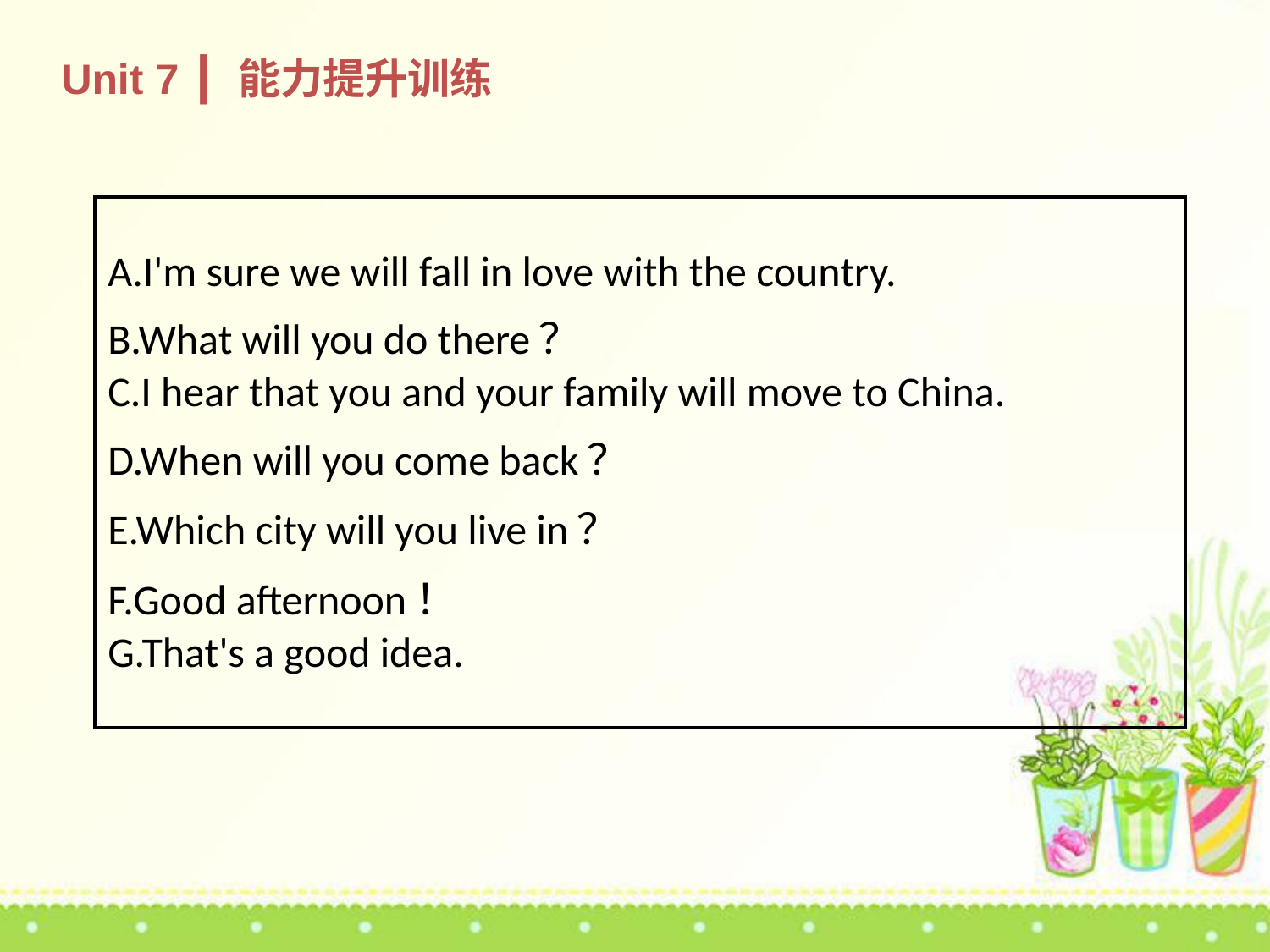

Unit 7 ┃ 能力提升训练
| A.I'm sure we will fall in love with the country. B.What will you do there？ C.I hear that you and your family will move to China. D.When will you come back？ E.Which city will you live in？ F.Good afternoon！ G.That's a good idea. |
| --- |